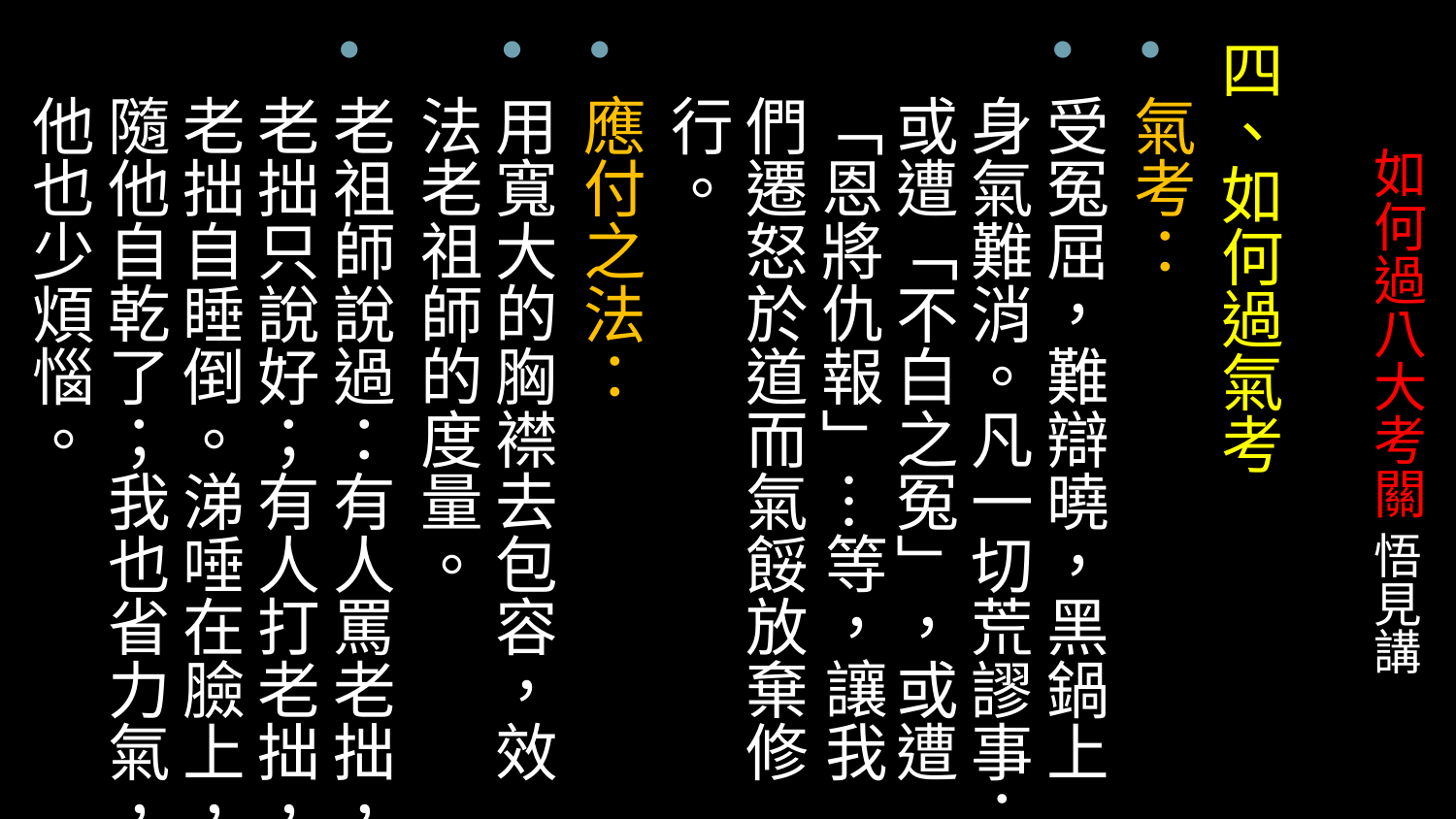

四、如何過氣考
氣考：
受冤屈，難辯曉，黑鍋上身氣難消。凡一切荒謬事；或遭「不白之冤」，或遭「恩將仇報」…等，讓我們遷怒於道而氣餒放棄修行。
應付之法：
用寬大的胸襟去包容，效法老祖師的度量。
老祖師說過：有人罵老拙，老拙只說好；有人打老拙，老拙自睡倒。涕唾在臉上，隨他自乾了；我也省力氣，他也少煩惱。
# 如何過八大考關 悟見講